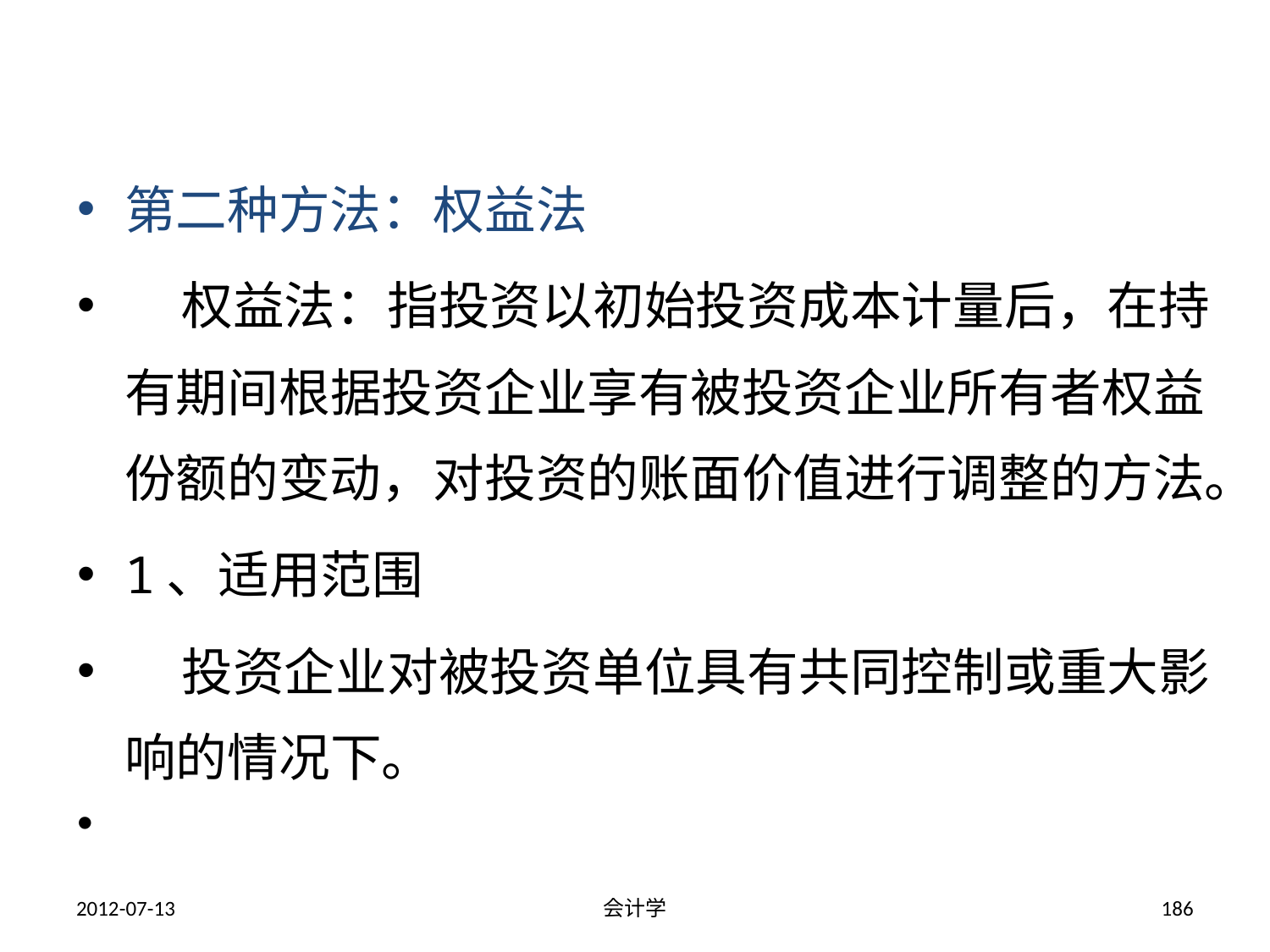

第二种方法：权益法
    权益法：指投资以初始投资成本计量后，在持有期间根据投资企业享有被投资企业所有者权益份额的变动，对投资的账面价值进行调整的方法。
1、适用范围
    投资企业对被投资单位具有共同控制或重大影响的情况下。

2012-07-13
会计学
186